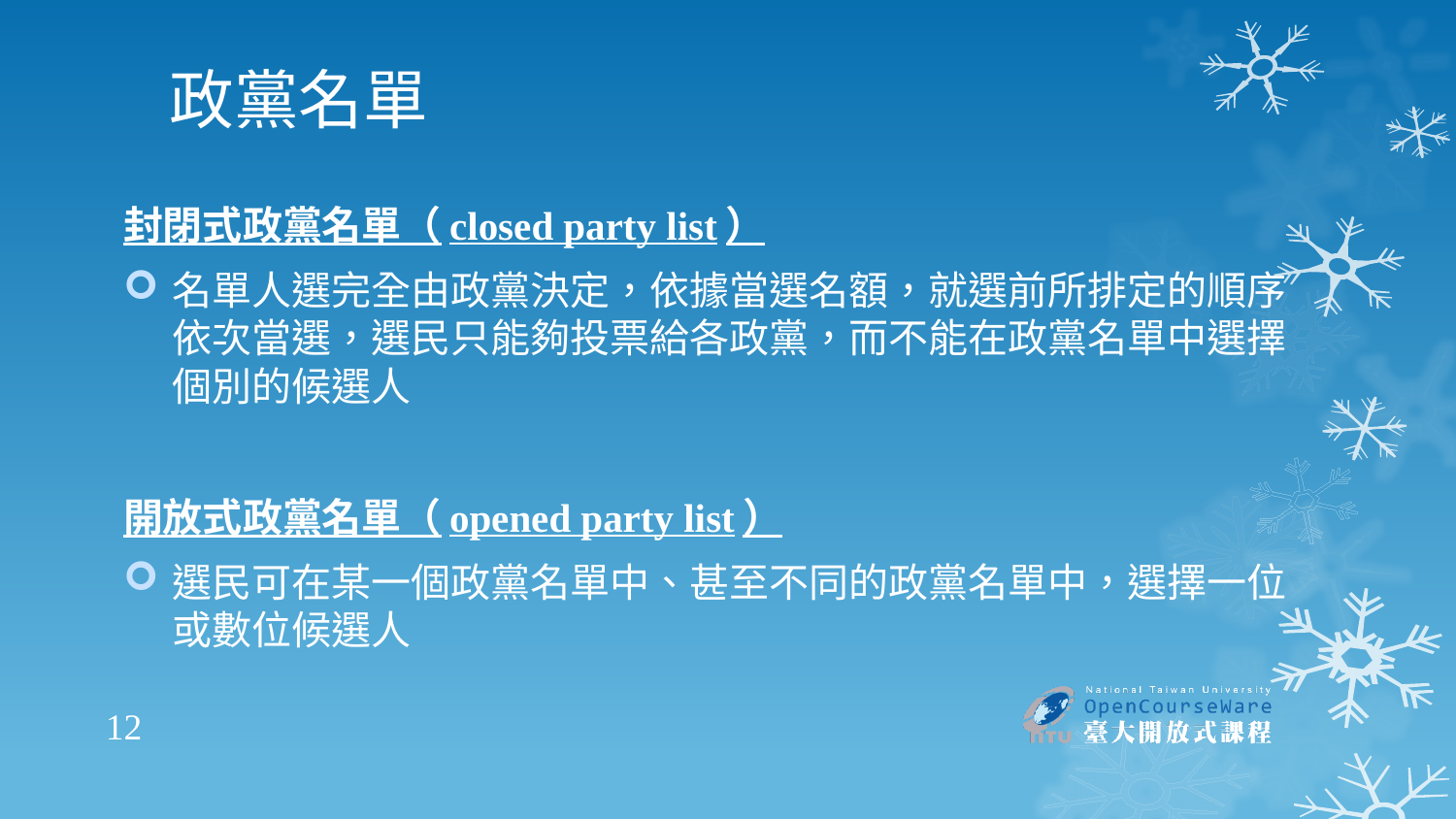

# 政黨名單
封閉式政黨名單（closed party list）
名單人選完全由政黨決定，依據當選名額，就選前所排定的順序依次當選，選民只能夠投票給各政黨，而不能在政黨名單中選擇個別的候選人

開放式政黨名單（opened party list）
選民可在某一個政黨名單中、甚至不同的政黨名單中，選擇一位或數位候選人
12